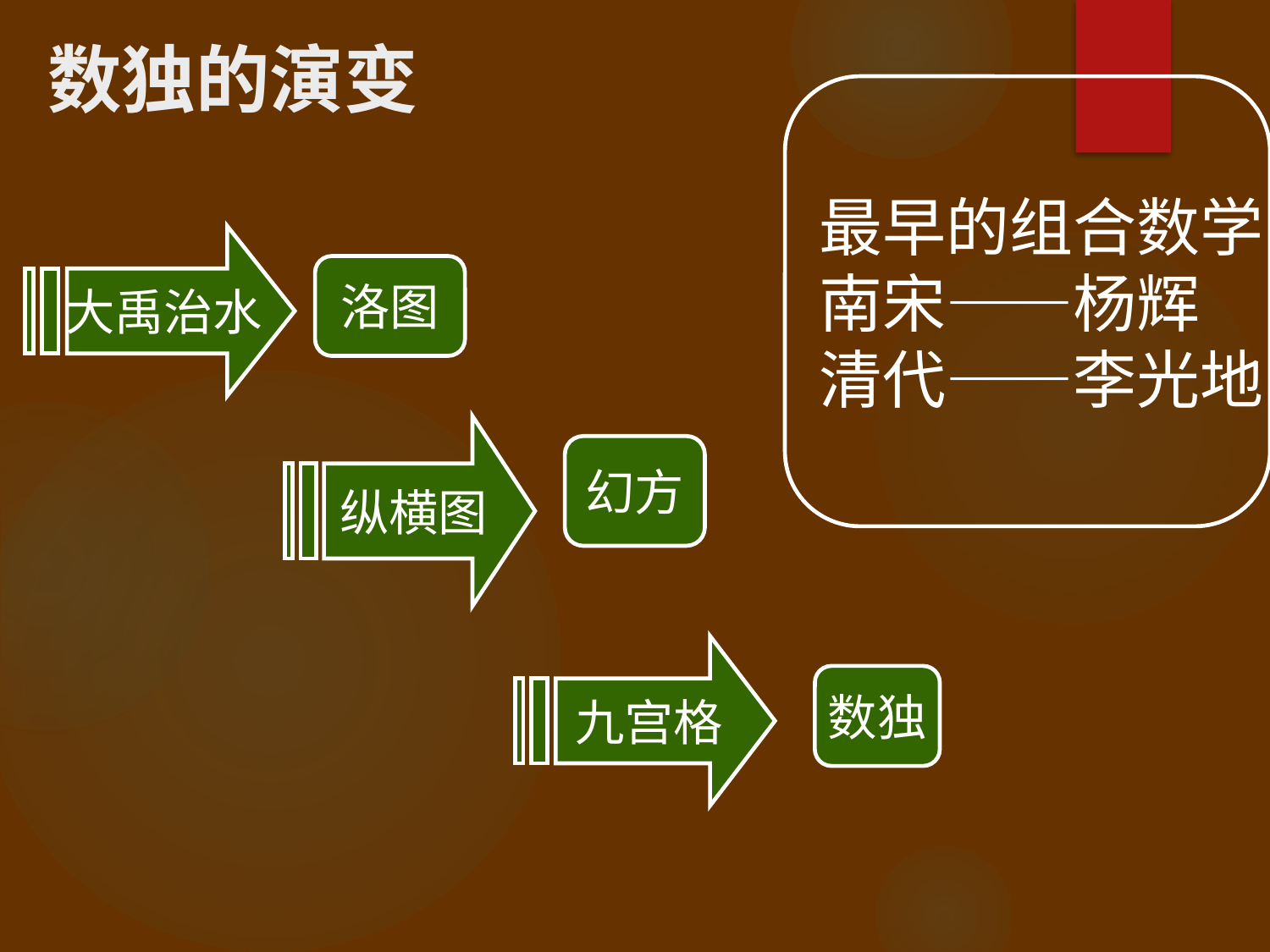

数独的演变
最早的组合数学
南宋——杨辉
清代——李光地
大禹治水
洛图
纵横图
幻方
九宫格
数独